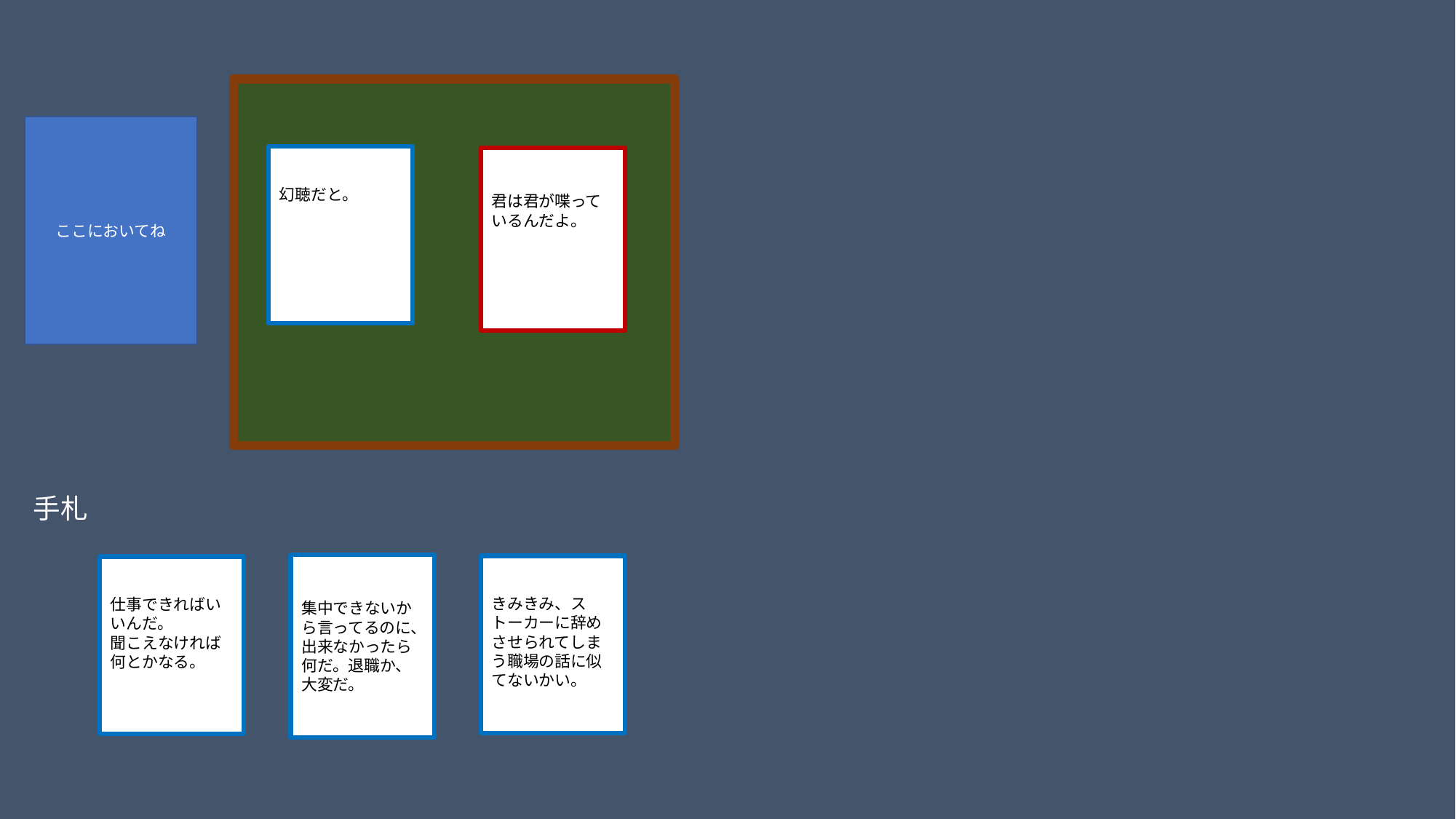

ここにおいてね

幻聴だと。

君は君が喋っているんだよ。

手札

集中できないから言ってるのに、出来なかったら何だ。退職か、大変だ。

きみきみ、ストーカーに辞めさせられてしまう職場の話に似てないかい。

仕事できればいいんだ。
聞こえなければ何とかなる。